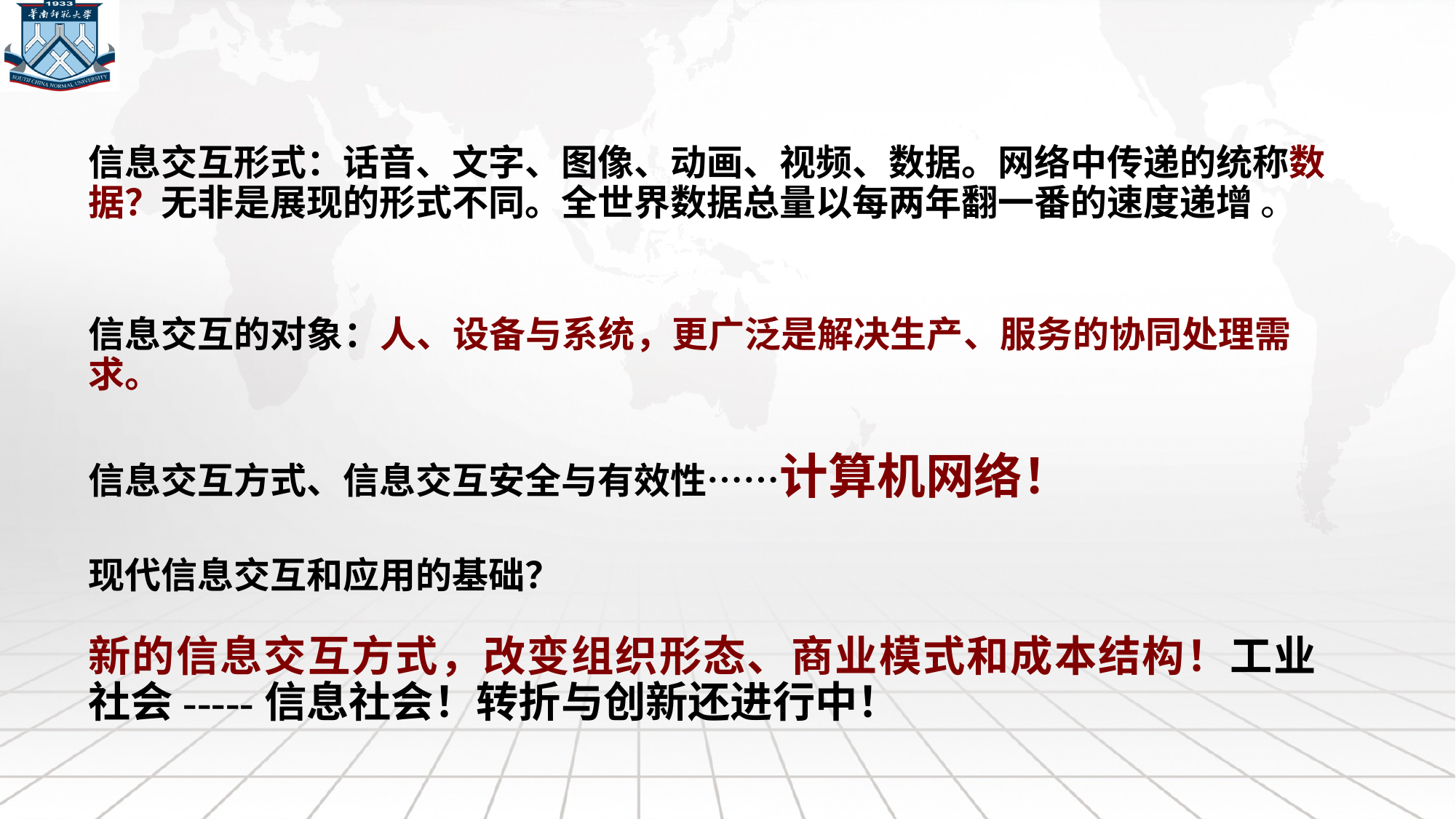

信息交互形式：话音、文字、图像、动画、视频、数据。网络中传递的统称数据？无非是展现的形式不同。全世界数据总量以每两年翻一番的速度递增 。

信息交互的对象：人、设备与系统，更广泛是解决生产、服务的协同处理需求。
计算机网络！
信息交互方式、信息交互安全与有效性……
现代信息交互和应用的基础？
新的信息交互方式，改变组织形态、商业模式和成本结构！工业社会-----信息社会！转折与创新还进行中！